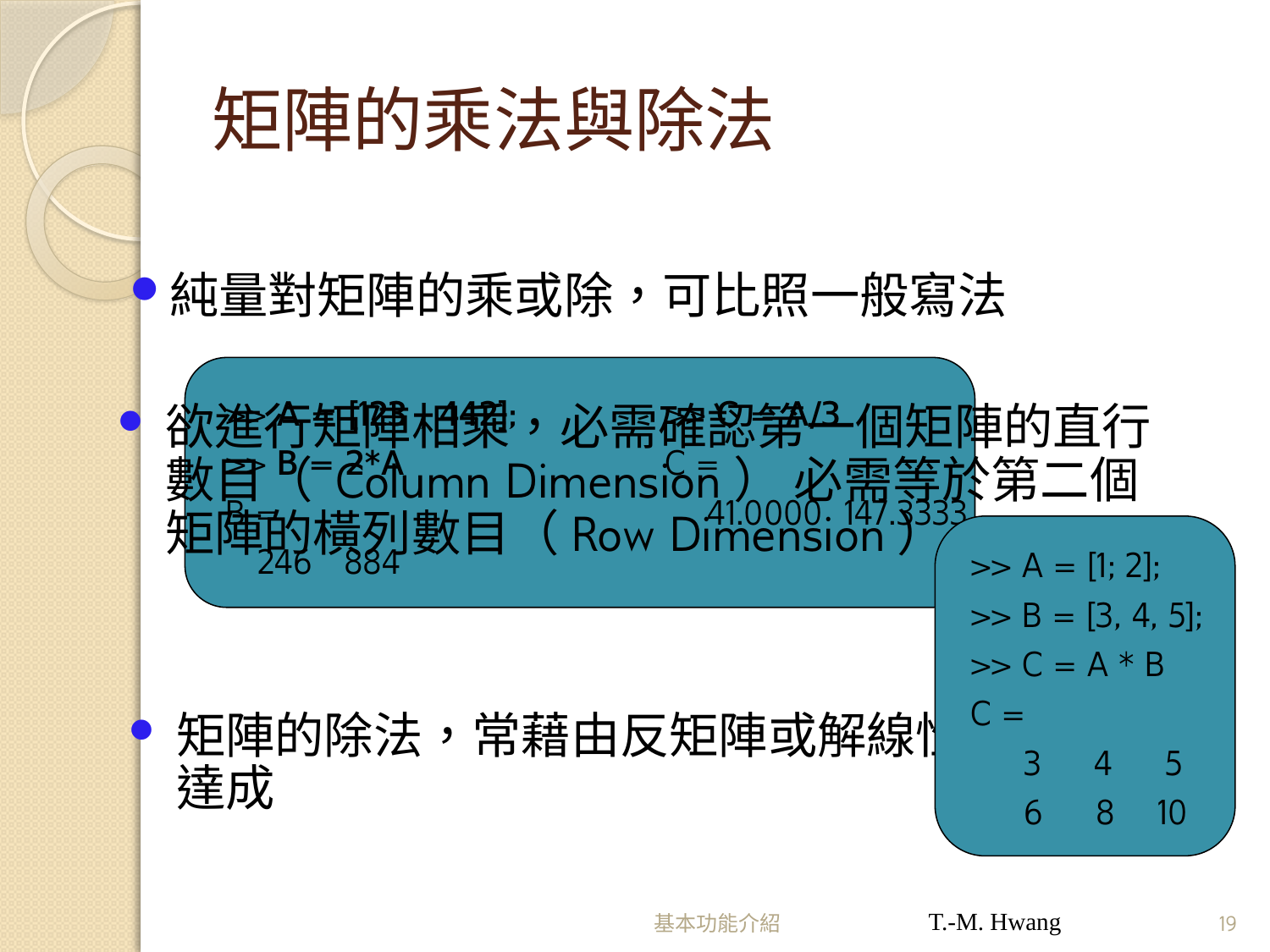

# 矩陣的乘法與除法
純量對矩陣的乘或除，可比照一般寫法

>> A = [123 , 442];   	 >> C = A/3
>> B = 2*A 		 C =
B = 		   	     41.0000  147.3333
   246   884
欲進行矩陣相乘，必需確認第一個矩陣的直行數目（ Column Dimension） 必需等於第二個矩陣的橫列數目（Row Dimension）

>> A = [1; 2];
>> B = [3, 4, 5];
>> C = A * B
C =
     3     4     5
     6     8    10
矩陣的除法，常藉由反矩陣或解線性方程式來達成
基本功能介紹
T.-M. Hwang
19